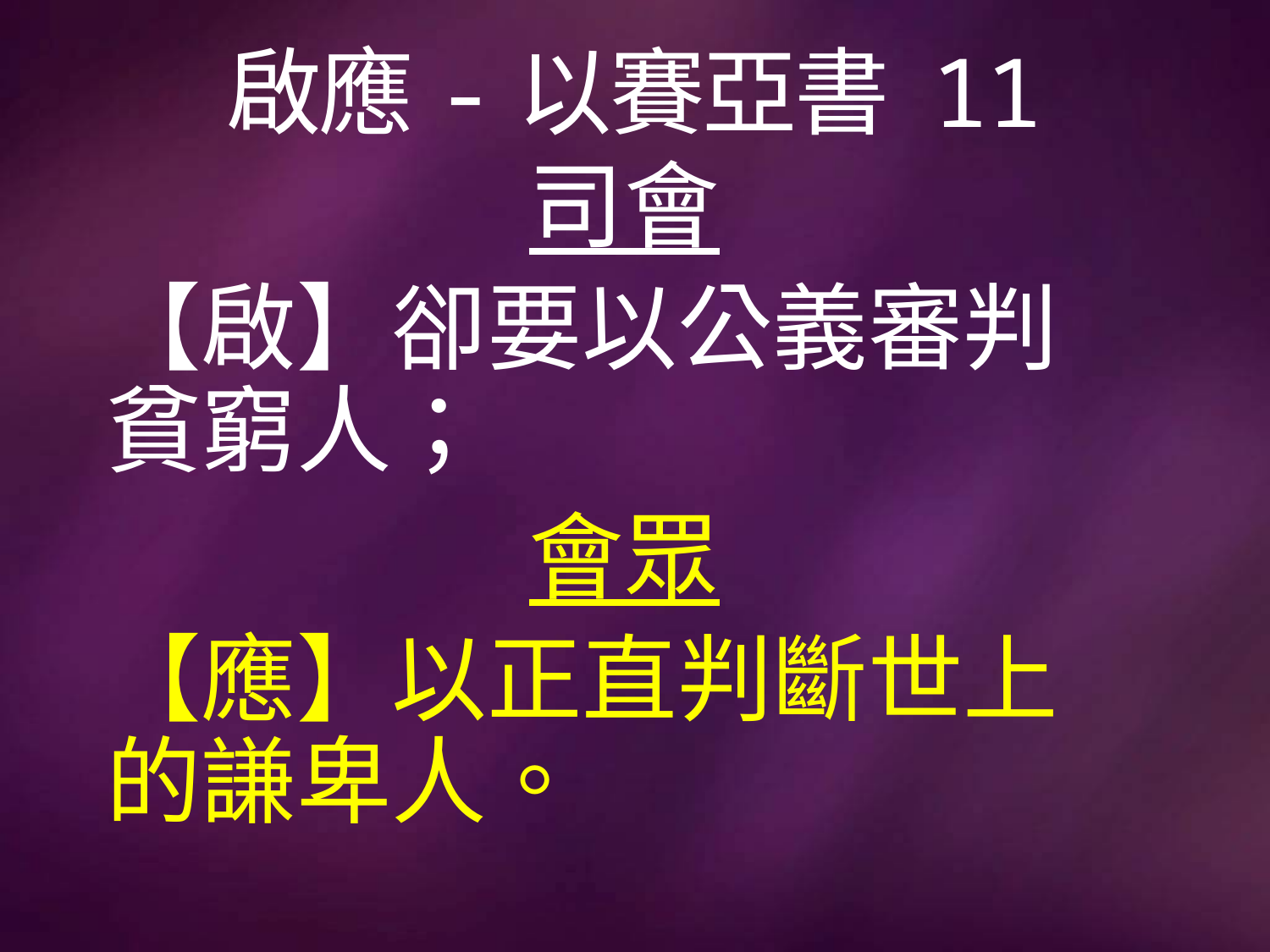

# 啟應-以賽亞書 11
司會
【啟】卻要以公義審判貧窮人；

會眾
【應】以正直判斷世上的謙卑人。